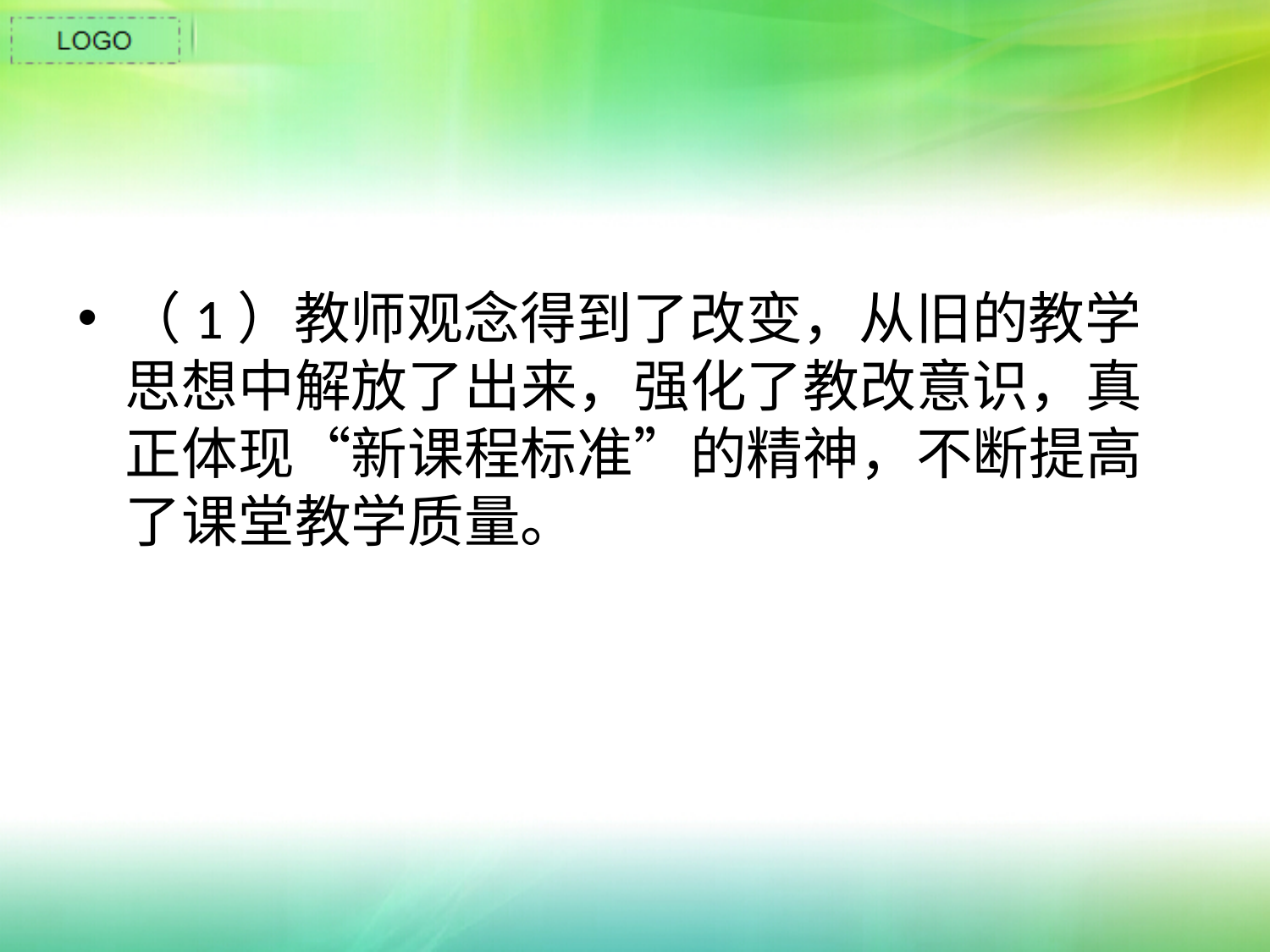

（1）教师观念得到了改变，从旧的教学思想中解放了出来，强化了教改意识，真正体现“新课程标准”的精神，不断提高了课堂教学质量。